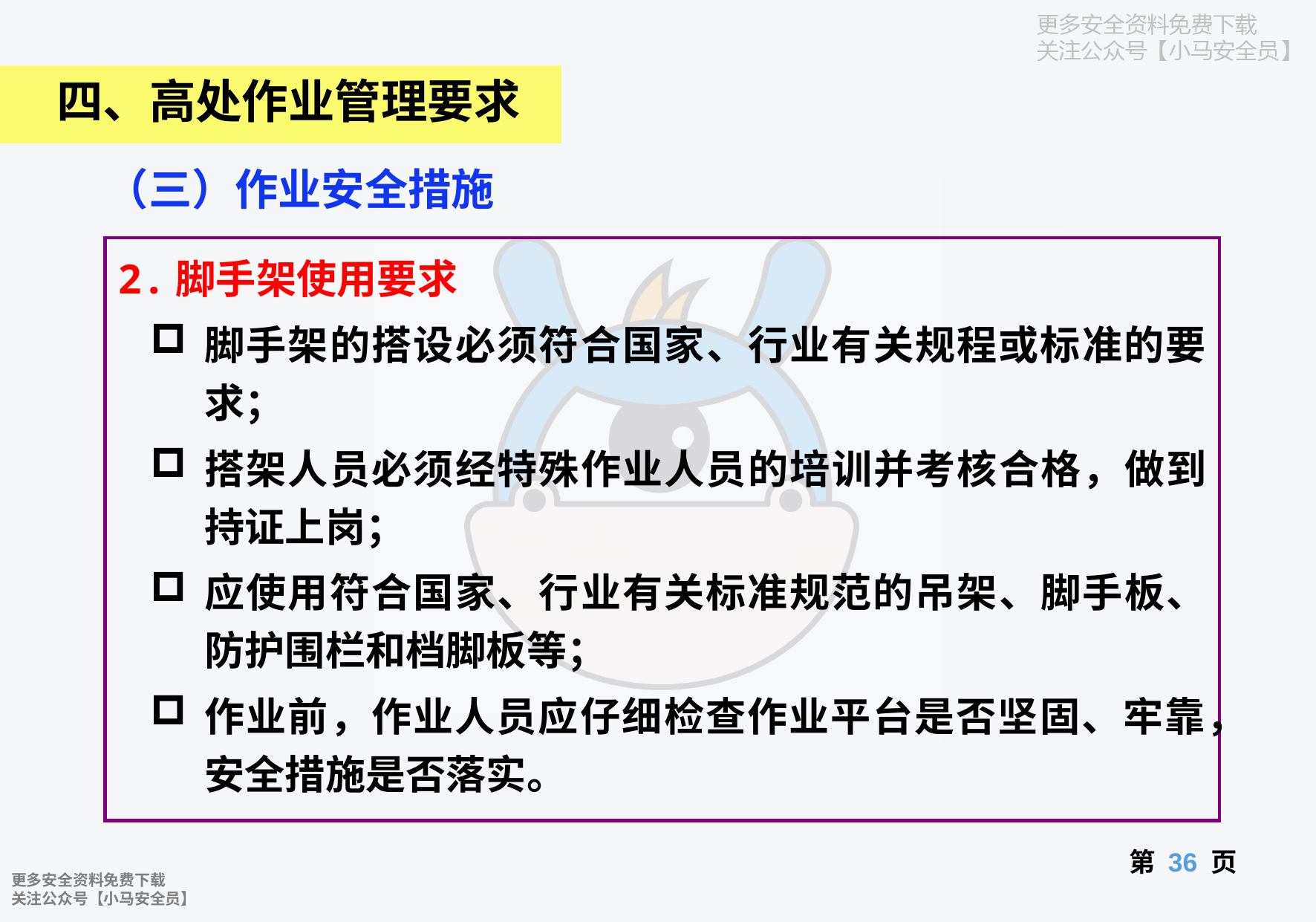

四、高处作业管理要求
（三）作业安全措施
2.脚手架使用要求
脚手架的搭设必须符合国家、行业有关规程或标准的要求；
搭架人员必须经特殊作业人员的培训并考核合格，做到持证上岗；
应使用符合国家、行业有关标准规范的吊架、脚手板、防护围栏和档脚板等；
作业前，作业人员应仔细检查作业平台是否坚固、牢靠，安全措施是否落实。
第 36 页